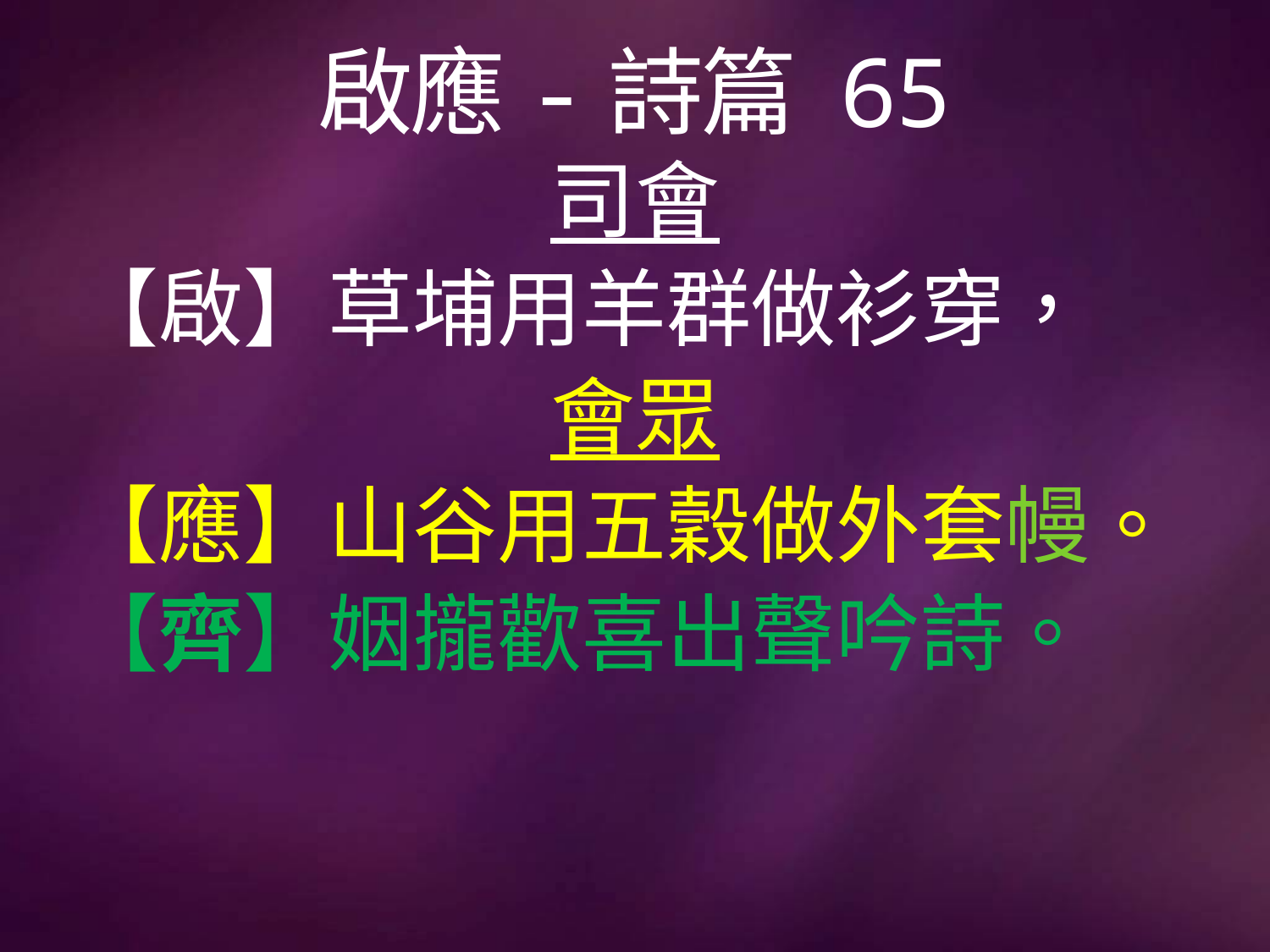

# 啟應-詩篇 65
司會
【啟】草埔用羊群做衫穿，
會眾
【應】山谷用五穀做外套幔。
【齊】姻攏歡喜出聲吟詩。